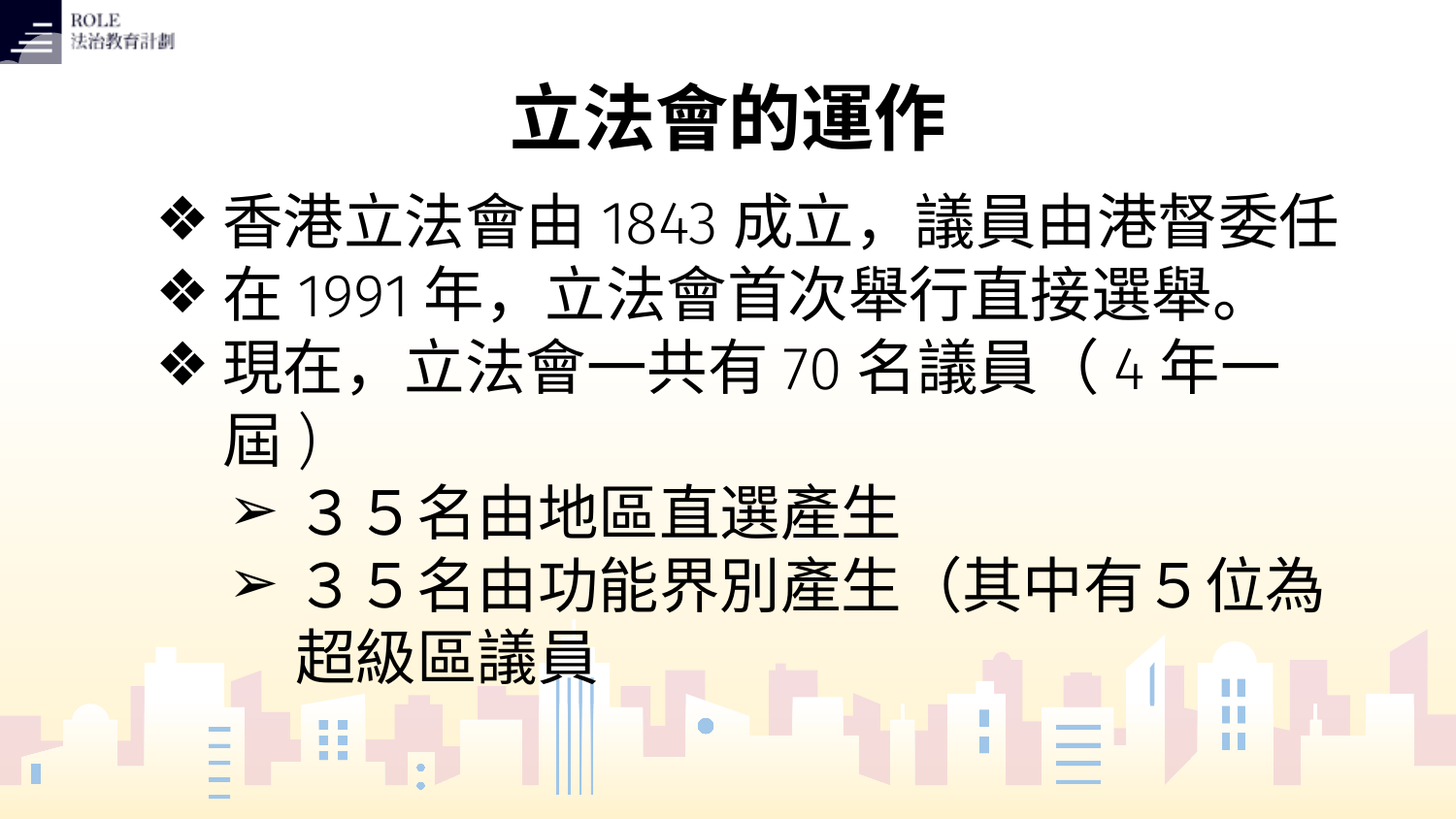

立法會的運作
香港立法會由1843成立，議員由港督委任
在1991年，立法會首次舉行直接選舉。
現在，立法會一共有70名議員（4年一屆)
３５名由地區直選產生
３５名由功能界別產生（其中有５位為超級區議員